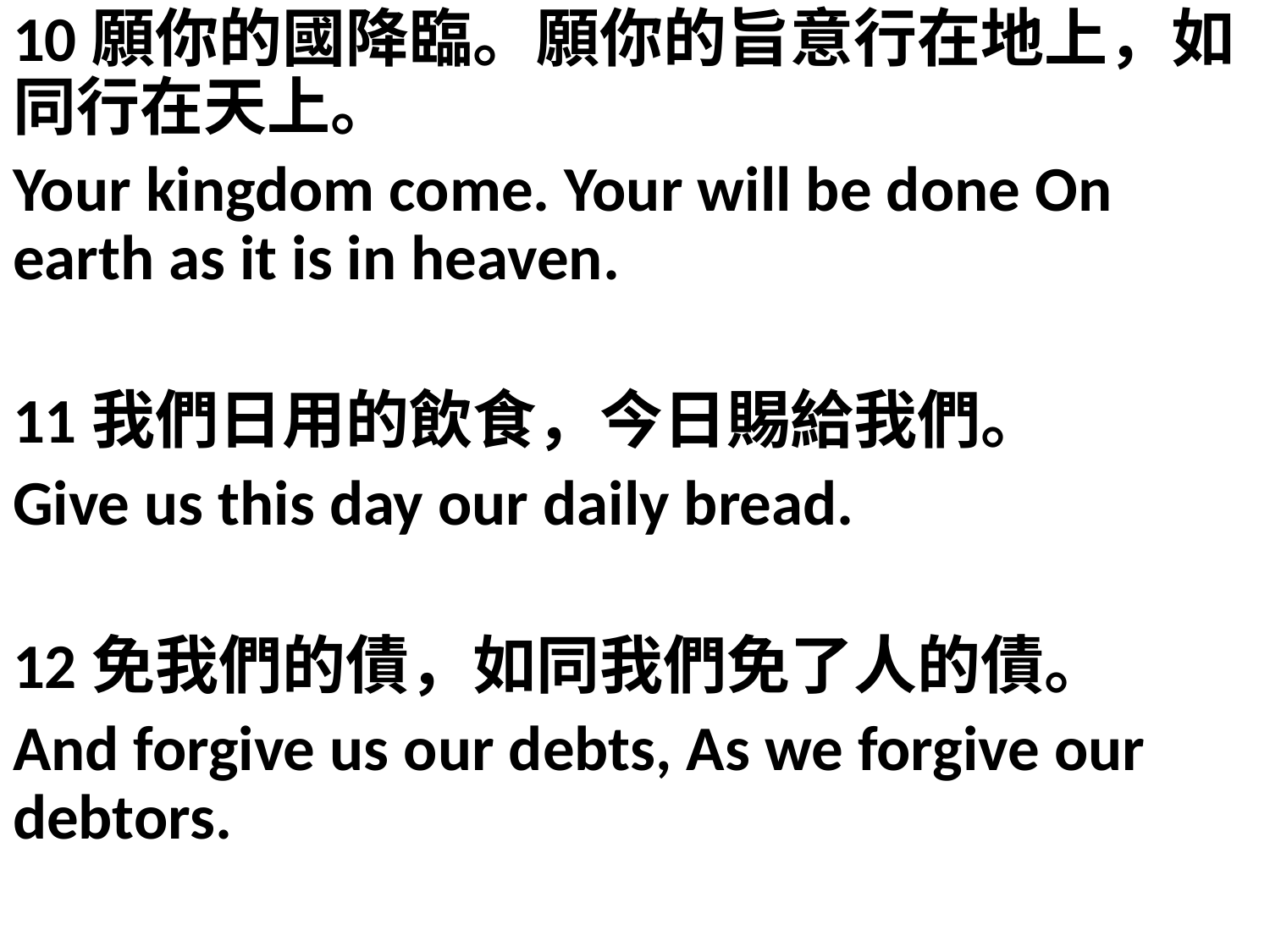

10願你的國降臨。願你的旨意行在地上，如同行在天上。
Your kingdom come. Your will be done On earth as it is in heaven.

11我們日用的飲食，今日賜給我們。
Give us this day our daily bread.

12免我們的債，如同我們免了人的債。
And forgive us our debts, As we forgive our debtors.